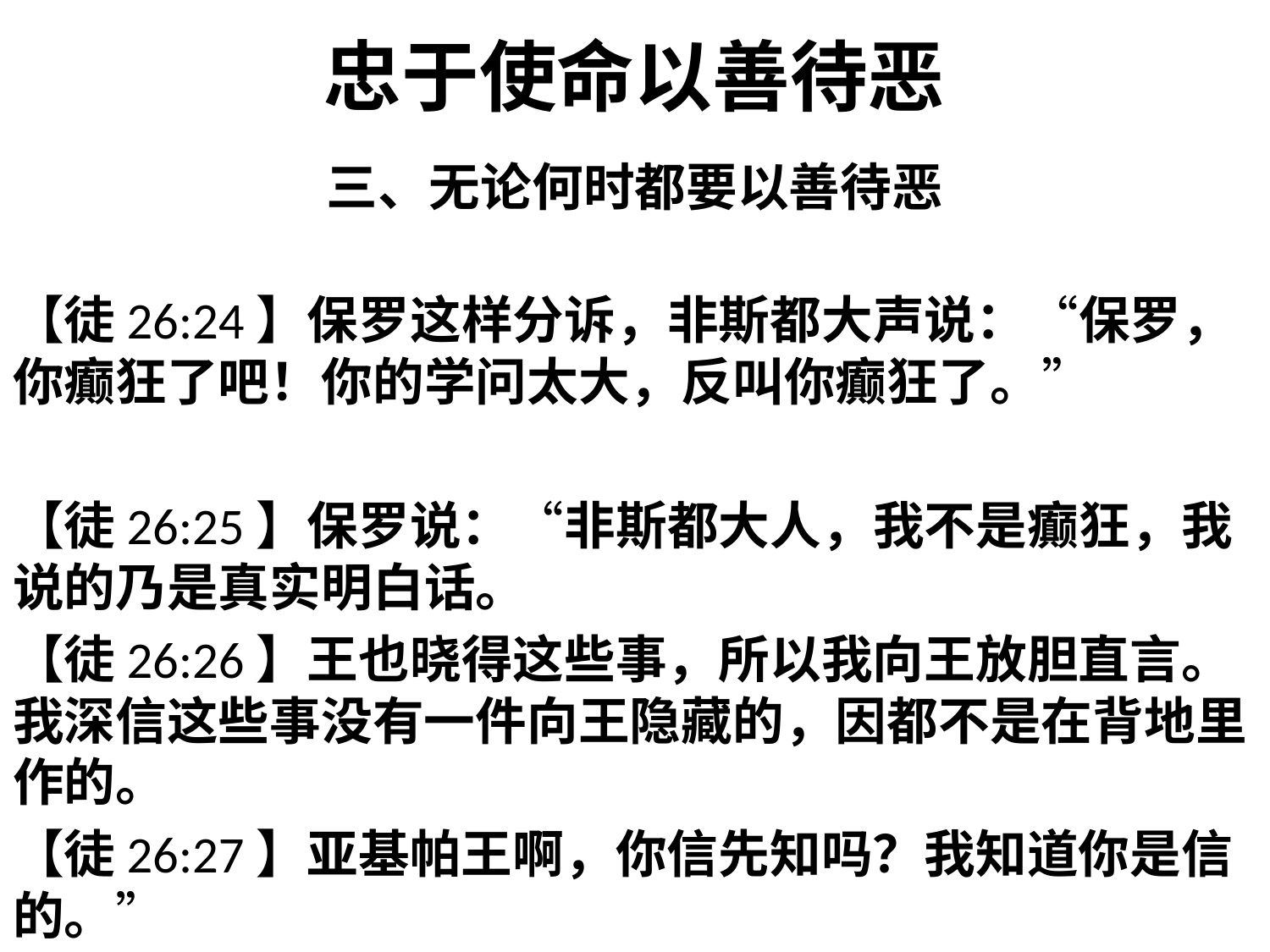

# 忠于使命以善待恶
三、无论何时都要以善待恶
【徒26:24】保罗这样分诉，非斯都大声说：“保罗，你癫狂了吧！你的学问太大，反叫你癫狂了。”

【徒26:25】保罗说：“非斯都大人，我不是癫狂，我说的乃是真实明白话。
【徒26:26】王也晓得这些事，所以我向王放胆直言。我深信这些事没有一件向王隐藏的，因都不是在背地里作的。
【徒26:27】亚基帕王啊，你信先知吗？我知道你是信的。”